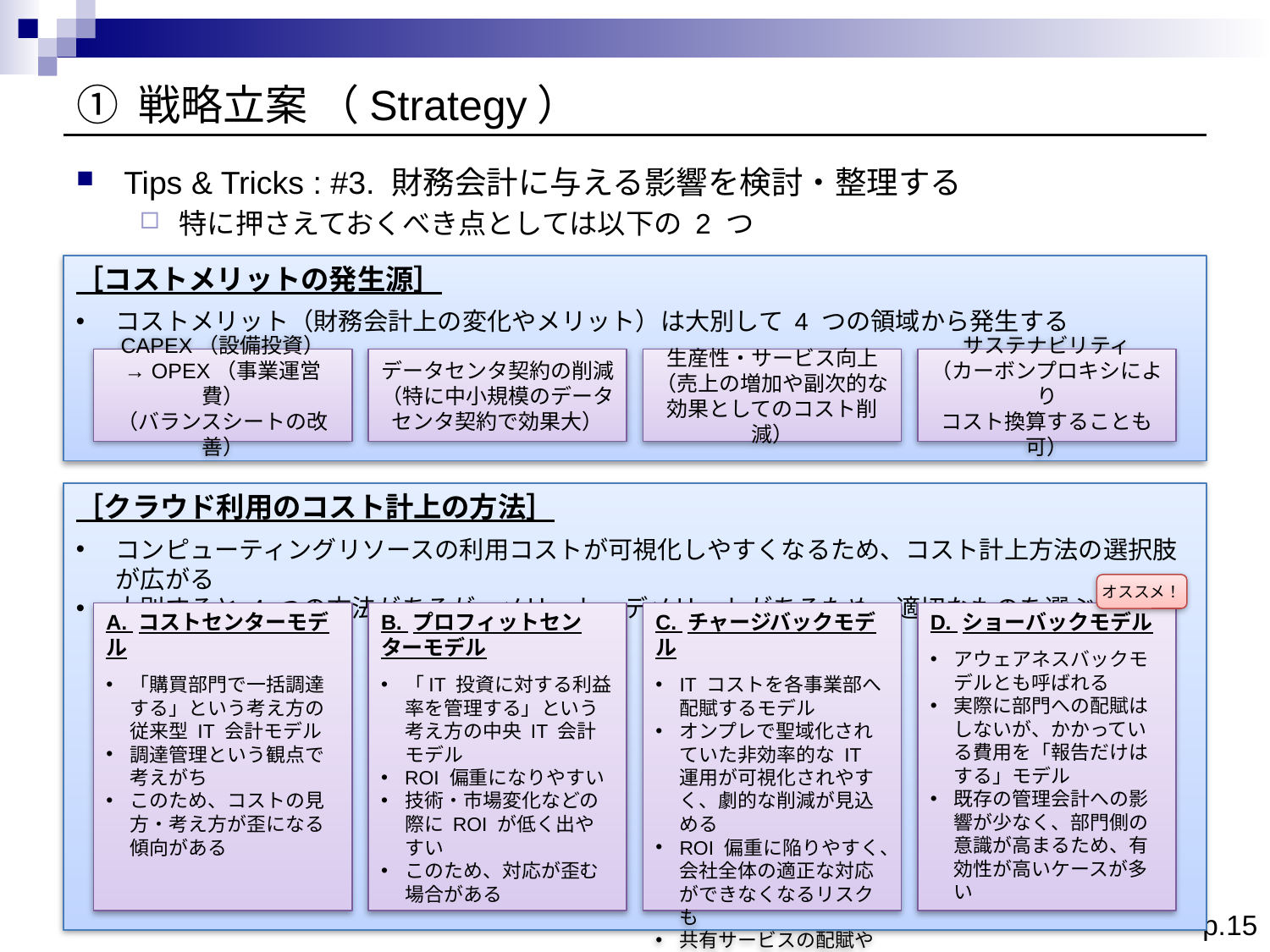

# ① 戦略立案 （Strategy）
Tips & Tricks : #3. 財務会計に与える影響を検討・整理する
特に押さえておくべき点としては以下の 2 つ
［コストメリットの発生源］

コストメリット（財務会計上の変化やメリット）は大別して 4 つの領域から発生する
CAPEX（設備投資）
→ OPEX（事業運営費）
（バランスシートの改善）
データセンタ契約の削減
（特に中小規模のデータ
センタ契約で効果大）
生産性・サービス向上
（売上の増加や副次的な効果としてのコスト削減）
サステナビリティ
（カーボンプロキシにより
コスト換算することも可）
［クラウド利用のコスト計上の方法］

コンピューティングリソースの利用コストが可視化しやすくなるため、コスト計上方法の選択肢が広がる
大別すると 4 つの方法があるが、メリット・デメリットがあるため、適切なものを選ぶ

オススメ！
A. コストセンターモデル

「購買部門で一括調達する」という考え方の従来型 IT 会計モデル
調達管理という観点で考えがち
このため、コストの見方・考え方が歪になる傾向がある
B. プロフィットセンターモデル

「IT 投資に対する利益率を管理する」という考え方の中央 IT 会計モデル
ROI 偏重になりやすい
技術・市場変化などの際に ROI が低く出やすい
このため、対応が歪む場合がある
C. チャージバックモデル

IT コストを各事業部へ配賦するモデル
オンプレで聖域化されていた非効率的な IT 運用が可視化されやすく、劇的な削減が見込める
ROI 偏重に陥りやすく、会社全体の適正な対応ができなくなるリスクも
共有サービスの配賦や技術的負債の配賦も課題
D. ショーバックモデル

アウェアネスバックモデルとも呼ばれる
実際に部門への配賦はしないが、かかっている費用を「報告だけはする」モデル
既存の管理会計への影響が少なく、部門側の意識が高まるため、有効性が高いケースが多い